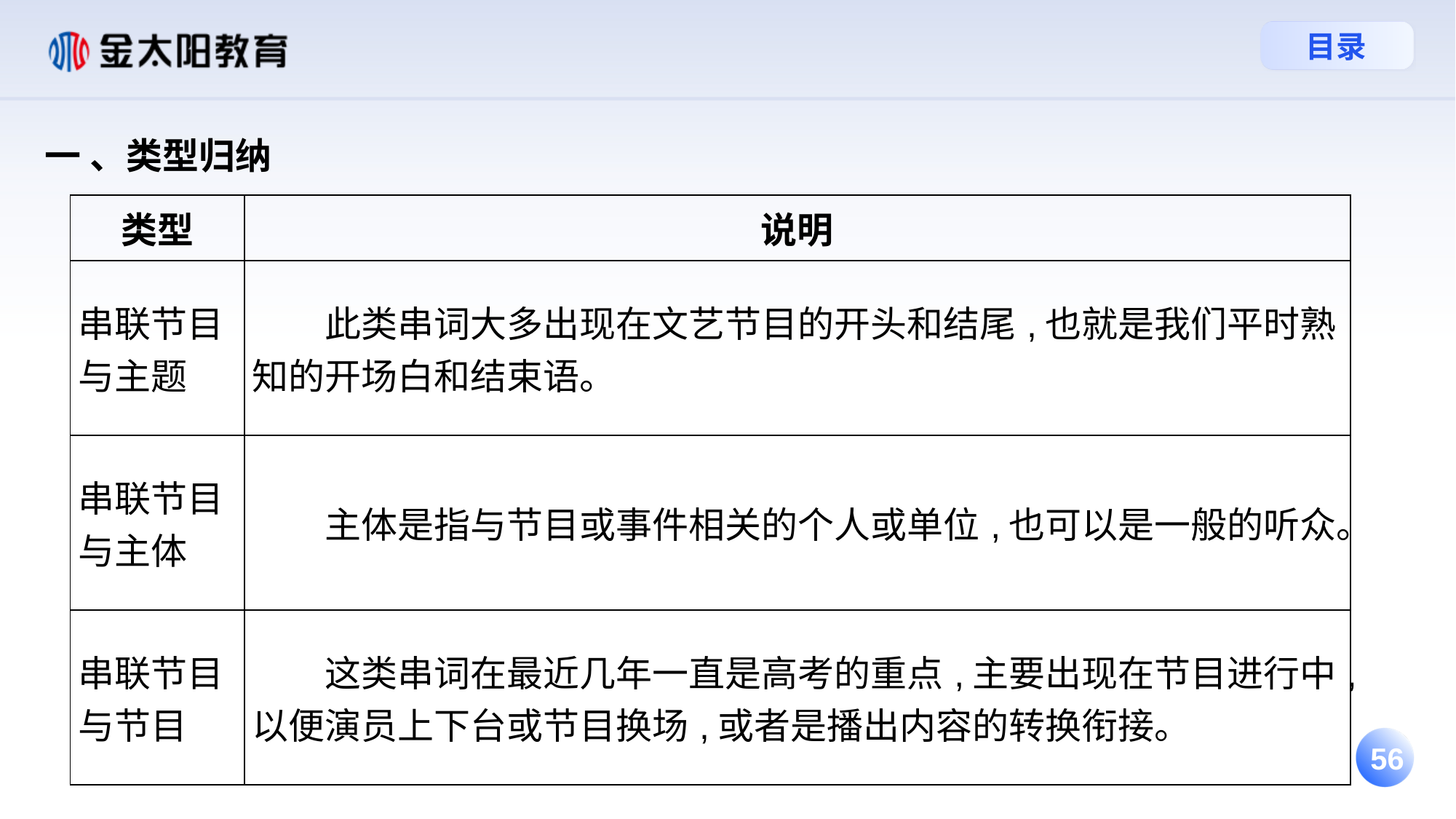

一 、类型归纳

| 类型 | 说明 |
| --- | --- |
| 串联节目与主题 | 此类串词大多出现在文艺节目的开头和结尾,也就是我们平时熟知的开场白和结束语。 |
| 串联节目与主体 | 主体是指与节目或事件相关的个人或单位,也可以是一般的听众。 |
| 串联节目与节目 | 这类串词在最近几年一直是高考的重点,主要出现在节目进行中,以便演员上下台或节目换场,或者是播出内容的转换衔接。 |